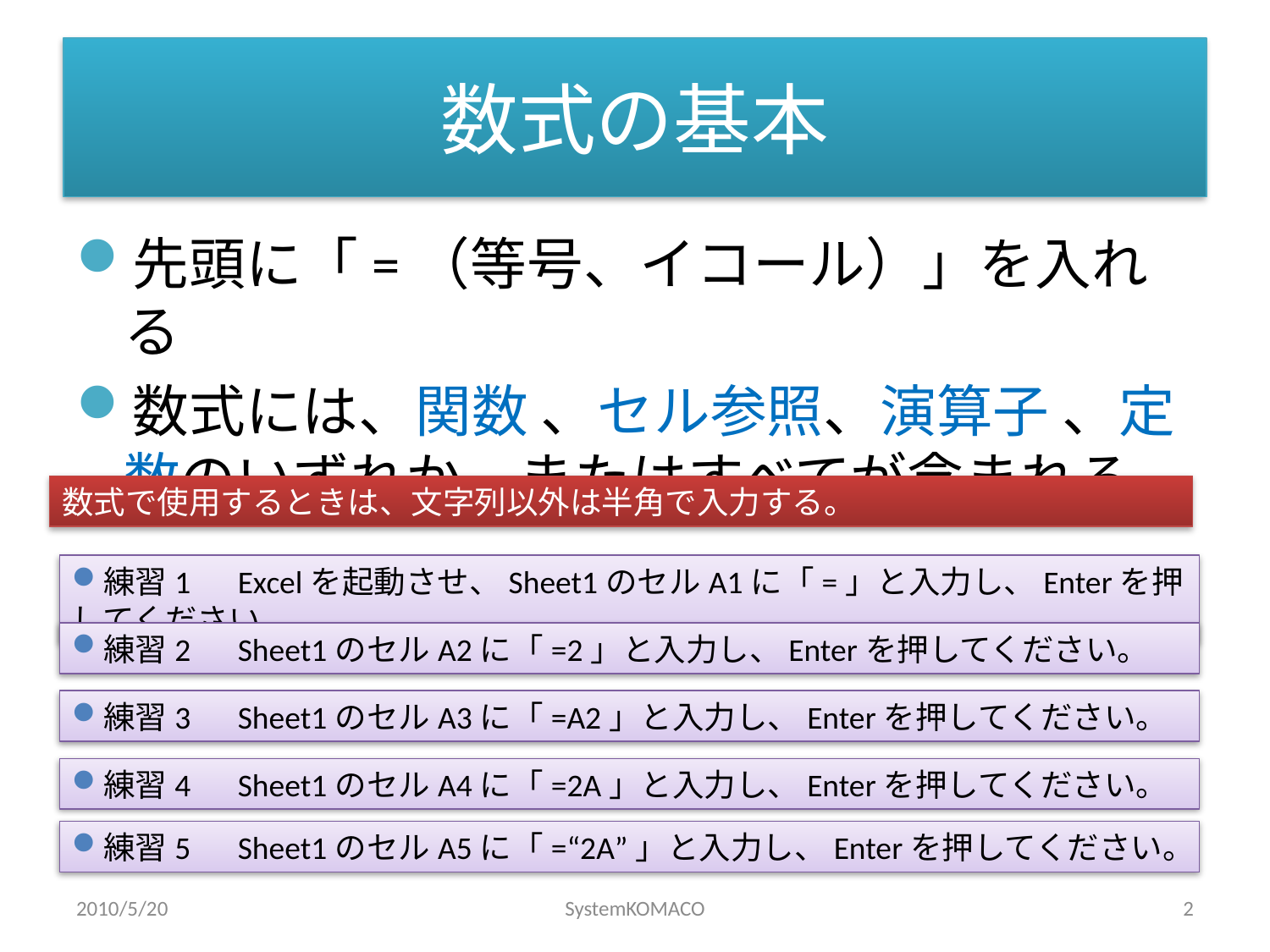

# 数式の基本
先頭に「=（等号、イコール）」を入れる
数式には、関数 、セル参照、演算子 、定数のいずれか、またはすべてが含まれる

数式で使用するときは、文字列以外は半角で入力する。
練習1　Excelを起動させ、Sheet1のセルA1に「=」と入力し、Enterを押してください。
練習2　Sheet1のセルA2に「=2」と入力し、Enterを押してください。
練習3　Sheet1のセルA3に「=A2」と入力し、Enterを押してください。
練習4　Sheet1のセルA4に「=2A」と入力し、Enterを押してください。
練習5　Sheet1のセルA5に「=“2A”」と入力し、Enterを押してください。
2010/5/20
SystemKOMACO
2